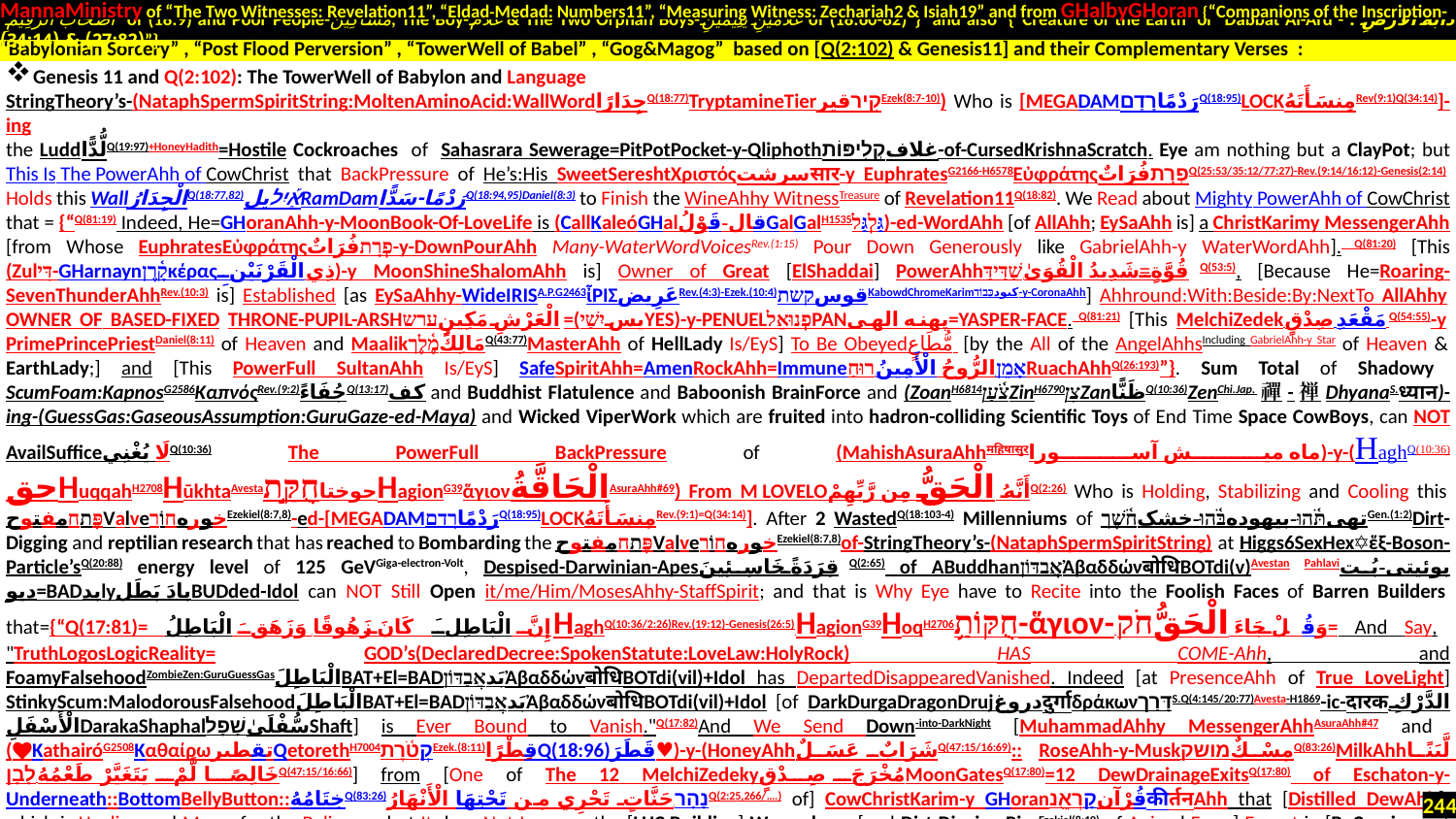

MannaMinistry of “The Two Witnesses: Revelation11”, “Eldad-Medad: Numbers11”, “Measuring Witness: Zechariah2 & Isiah19” and from GHalbyGHoran {“Companions of the Inscription-
 أَصْحَابَ الرَّقِيمِ  of (18:9) and Poor People-مَسَاكِينَ, The Boy-غُلَامُ & The Two Orphan Boys-غُلَامَيْنِ يَتِيمَيْنِ of (18:60-82)”}  and also  {“Creature of the Earth  or  Dabbat Al-Ard - دَابَّةُ الْأَرْضِ : (27:82) & (34:14)”}
.
Genesis 11 and Q(2:102): The TowerWell of Babylon and Language
StringTheory’s-(NataphSpermSpiritString:MoltenAminoAcid:WallWordجِدَارًاQ(18:77)TryptamineTierקִירقیرEzek(8:7-10)) Who is [MEGADAMرَدْمًاרָדַםQ(18:95)LOCKمِنسَأَتَهُRev(9:1)Q(34:14)]-ing
the LuddلُّدًّاQ(19:97)+HoneyHadith=Hostile Cockroaches  of  Sahasrara Sewerage=PitPotPocket-y-Qliphothغلافקְלִיפּוֹת‬-of-CursedKrishnaScratch. Eye am nothing but a ClayPot; but This Is The PowerAhh of CowChrist that BackPressure of He’s:His SweetSereshtΧριστόςسرشتसार-y EuphratesG2166-H6578ΕὐφράτηςפְרָתفُرَاتٌQ(25:53/35:12/77:27)-Rev.(9:14/16:12)-Genesis(2:14) Holds this WallالْجِدَارُQ(18:77,82)אַ֡יִלیلRamDamرَدْمًا-سَدًّاQ(18:94,95)Daniel(8:3) to Finish the WineAhhy WitnessTreasure of Revelation11Q(18:82). We Read about Mighty PowerAhh of CowChrist that = {“Q(81:19) Indeed, He=GHoranAhh-y-MoonBook-Of-LoveLife is (CallKaleóGHalقال-قَوْلُGalGalH1535גַּלְגַּל)-ed-WordAhh [of AllAhh; EySaAhh is] a ChristKarimy MessengerAhh [from Whose EuphratesΕὐφράτηςפְרָתفُرَاتٌ-y-DownPourAhh Many-WaterWordVoicesRev.(1:15) Pour Down Generously like GabrielAhh-y WaterWordAhh]. Q(81:20) [This (Zulדִּי-GHarnaynקָ֫רֶןκέραςذِي الْقَرْنَيْنِ)-y MoonShineShalomAhh is] Owner of Great [ElShaddai] PowerAhhقُوَّةٍ=شَدِيدُ الْقُوَىٰ.שַׁדַּידַּQ(53:5), [Because He=Roaring-SevenThunderAhhRev.(10:3) is] Established [as EySaAhhy-WideIRISA.P.G2463ἶΡΙΣعَرِيضRev.(4:3)-Ezek.(10:4)قوسקשתKabowdChromeKarimکبودכָּבוֹד-y-CoronaAhh] Ahhround:With:Beside:By:NextTo AllAhhy OWNER OF BASED-FIXED THRONE-PUPIL-ARSHالْعَرْشِ مَكِينٍערש=(یسיִשַׁיYES)-y-PENUELפְנוּאֵלPANپهنه الهی=YASPER-FACE. Q(81:21) [This MelchiZedek.مَقْعَدِ صِدْقٍ Q(54:55)-y PrimePrincePriestDaniel(8:11) of Heaven and Maalikمَالِكُמֶ֫לֶךQ(43:77)MasterAhh of HellLady Is/EyS] To Be Obeyedمُّطَاعٍ  [by the All of the AngelAhhsIncluding GabrielAhh-y Star of Heaven & EarthLady;] and [This PowerFull SultanAhh Is/EyS] SafeSpiritAhh=AmenRockAhh=Immuneאָמֵן.الرُّوحُ الْأَمِينُ.רוּחַRuachAhhQ(26:193)”}. Sum Total of Shadowy ScumFoam:KapnosG2586KαπνόςRev.(9:2)جُفَاءًQ(13:17)کف and Buddhist Flatulence and Baboonish BrainForce and (ZoanH6814צֹ֫עַןZinH6790צִןZanظَنًّاQ(10:36)ZenChi.Jap.禪-禅DhyanaS.ध्यान)-ing-(GuessGas:GaseousAssumption:GuruGaze-ed-Maya) and Wicked ViperWork which are fruited into hadron-colliding Scientific Toys of End Time Space CowBoys, can NOT AvailSufficeلَا يُغْنِيQ(10:36) The PowerFull BackPressure of (MahishAsuraAhhमहिषासुरماه میش آسورا)-y-(HaghQ(10:36)حقHuqqahH2708HūkhtaAvestaحوختاחֻקַּ֣תHagionG39ἅγιονالْحَاقَّةُAsuraAhh#69) From LoveLordأَنَّهُ الْحَقُّ مِن رَّبِّهِمْQ(2:26) Who is Holding, Stabilizing and Cooling this פֶּתַחمفتوحValveخورهחוֹרEzekiel(8:7,8)-ed-[MEGADAMرَدْمًاרָדַםQ(18:95)LOCKمِنسَأَتَهُRev.(9:1)=Q(34:14)]. After 2 WastedQ(18:103-4) Millenniums of تهیתֹּ֫הוּ-بیهودهבֹּ֫הוּ-خشکחֹ֫שֶׁךGen.(1:2)Dirt-Digging and reptilian research that has reached to Bombarding the פֶּתַחمفتوحValveخورهחוֹרEzekiel(8:7,8)of-StringTheory’s-(NataphSpermSpiritString) at Higgs6SexHex✡ἕξ-Boson-Particle’sQ(20:88) energy level of 125 GeVGiga-electron-Volt, Despised-Darwinian-Apesقِرَدَةً خَاسِئِينَQ(2:65) of ABuddhanאֲבַדּוֹןἈβαδδώνबोधिBOTdi(v)Avestan Pahlaviبوئیتی-بُت دیو=BADبدlyبادَ بَطَلBUDded-Idol can NOT Still Open it/me/Him/MosesAhhy-StaffSpirit; and that is Why Eye have to Recite into the Foolish Faces of Barren Builders that={“Q(17:81)= إِنَّ الْبَاطِلَ كَانَ زَهُوقًا. وَزَهَقَ الْبَاطِلُHaghQ(10:36/2:26)Rev.(19:12)-Genesis(26:5).HagionG39HoqH2706חֻקּוֹתַ֥-ἅγιον-..وَقُلْ جَاءَ الْحَقُّחֹק= And Say, "TruthLogosLogicReality= GOD’s(DeclaredDecree:SpokenStatute:LoveLaw:HolyRock) HAS COME-Ahh, and FoamyFalsehoodZombieZen:GuruGuessGasالْبَاطِلَBAT+El=BADبَدאֲבַדּוֹןἈβαδδώνबोधिBOTdi(vil)+Idol has DepartedDisappearedVanished. Indeed [at PresenceAhh of True LoveLight] StinkyScum:MalodorousFalsehoodالْبَاطِلَBAT+El=BADبَدאֲבַדּוֹןἈβαδδώνबोधिBOTdi(vil)+Idol [of DarkDurgaDragonDrujدروغदुर्गाδράκωνדָּרַךS.Q(4:145/20:77)Avesta-H1869-ic-दारक.الدَّرْكِ الْأَسْفَلِDarakaShaphalسُّفْلَىٰשָׁפָלShaft] is Ever Bound to Vanish."Q(17:82)And We Send Down-into-DarkNight [MuhammadAhhy MessengerAhhAsuraAhh#47 and (♥KathairóG2508ΚαθαίρωتقطیرQetorethH7004קְטֹ֫רֶתEzek.(8:11)قِطْرًاQ(18:96)قَطَرَ♥)-y-(HoneyAhhشَرَابٌ عَسَلٌQ(47:15/16:69):: RoseAhh-y-MuskمِسْكٌמושקQ(83:26)MilkAhhلَّبَنًا خَالِصًا لَّمْ يَتَغَيَّرْ طَعْمُهُ.לָבָןQ(47:15/16:66)] from [One of The 12 MelchiZedekyمُخْرَجَ صِدْقٍMoonGatesQ(17:80)=12 DewDrainageExitsQ(17:80) of Eschaton-y-Underneath::BottomBellyButton::خِتَامُهُQ(83:26)נָהָר.جَنَّاتٍ تَجْرِي مِن تَحْتِهَا الْأَنْهَارُQ(2:25,266/….) of] CowChristKarim-y GHoranقُرْآنקָרְאֵ֖נकीर्तनAhh that [Distilled DewAhh] which is Healing and Mercy for the Believers, but It does Not Increase the [LHC-Building] Wrongdoers [and Dirt-Digging PigsEzekiel(8:10) of Animal Farm] Except in [BeComing not only the] Lossخَسَارًا[-ers, but The GREATEST Losersقُلْ هَلْ نُنَبِّئُكُم بِالْأَخْسَرِينَ أَعْمَالًاQ(18:103) of History].”}. Before continuing with the Ending of BuddhaBeast and its False Forces, let me quote an Ahh from Master RumiAhh & PeterAhh that there’s a Problem with COMINGجَاءَQ(17:81) of EySaAhh-y HaghQ(17:81)HagiosHoqἅγιοςالْحَقُّHuxtaחֻקַּ֣תYas.(4:1/7:4) Who
“Babylonian Sorcery” , “Post Flood Perversion” , “TowerWell of Babel” , “Gog&Magog”  based on [Q(2:102) & Genesis11] and their Complementary Verses  :
244